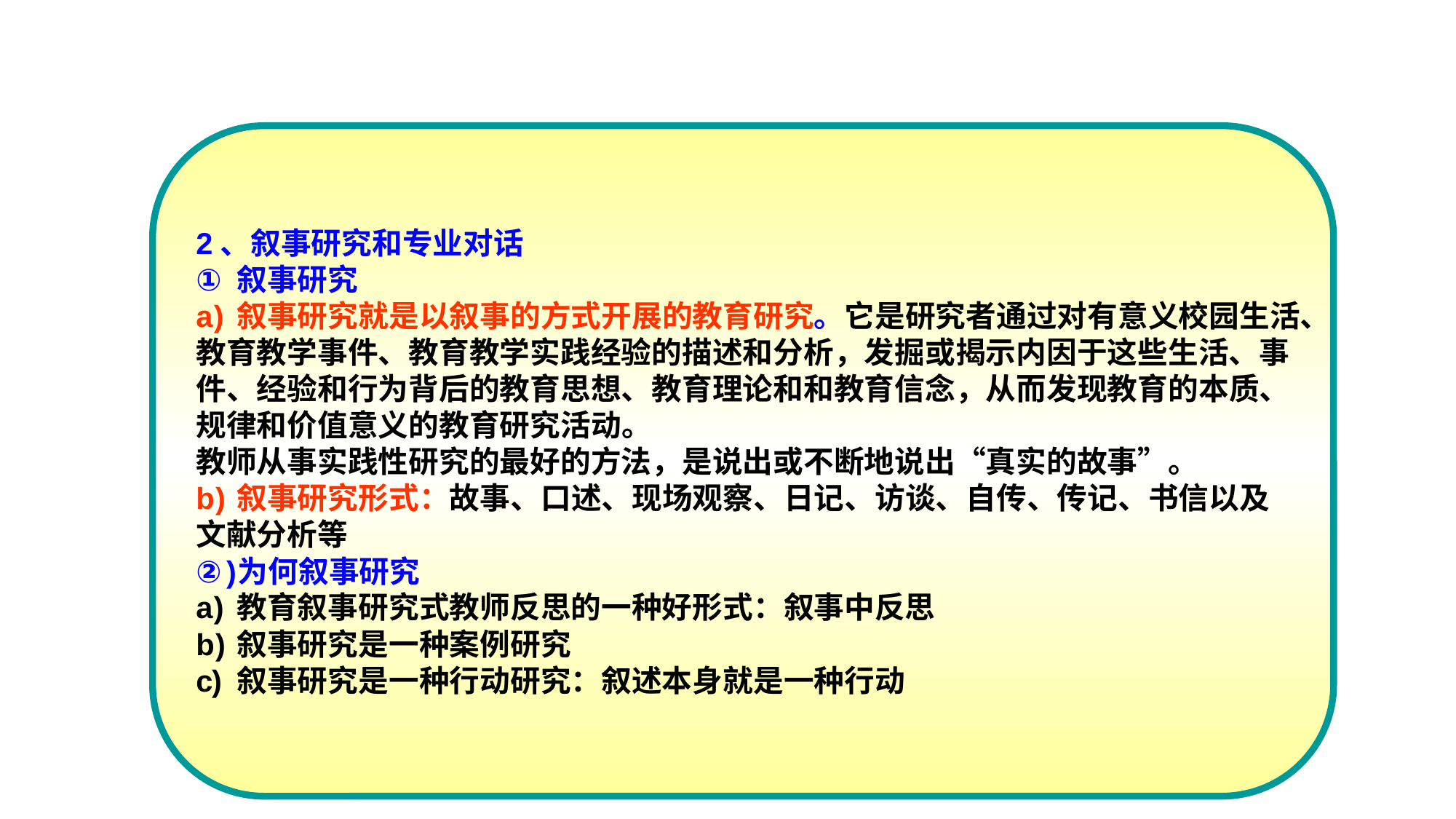

2、叙事研究和专业对话
叙事研究
叙事研究就是以叙事的方式开展的教育研究。它是研究者通过对有意义校园生活、
教育教学事件、教育教学实践经验的描述和分析，发掘或揭示内因于这些生活、事
件、经验和行为背后的教育思想、教育理论和和教育信念，从而发现教育的本质、
规律和价值意义的教育研究活动。
教师从事实践性研究的最好的方法，是说出或不断地说出“真实的故事”。
叙事研究形式：故事、口述、现场观察、日记、访谈、自传、传记、书信以及
文献分析等
为何叙事研究
教育叙事研究式教师反思的一种好形式：叙事中反思
叙事研究是一种案例研究
叙事研究是一种行动研究：叙述本身就是一种行动